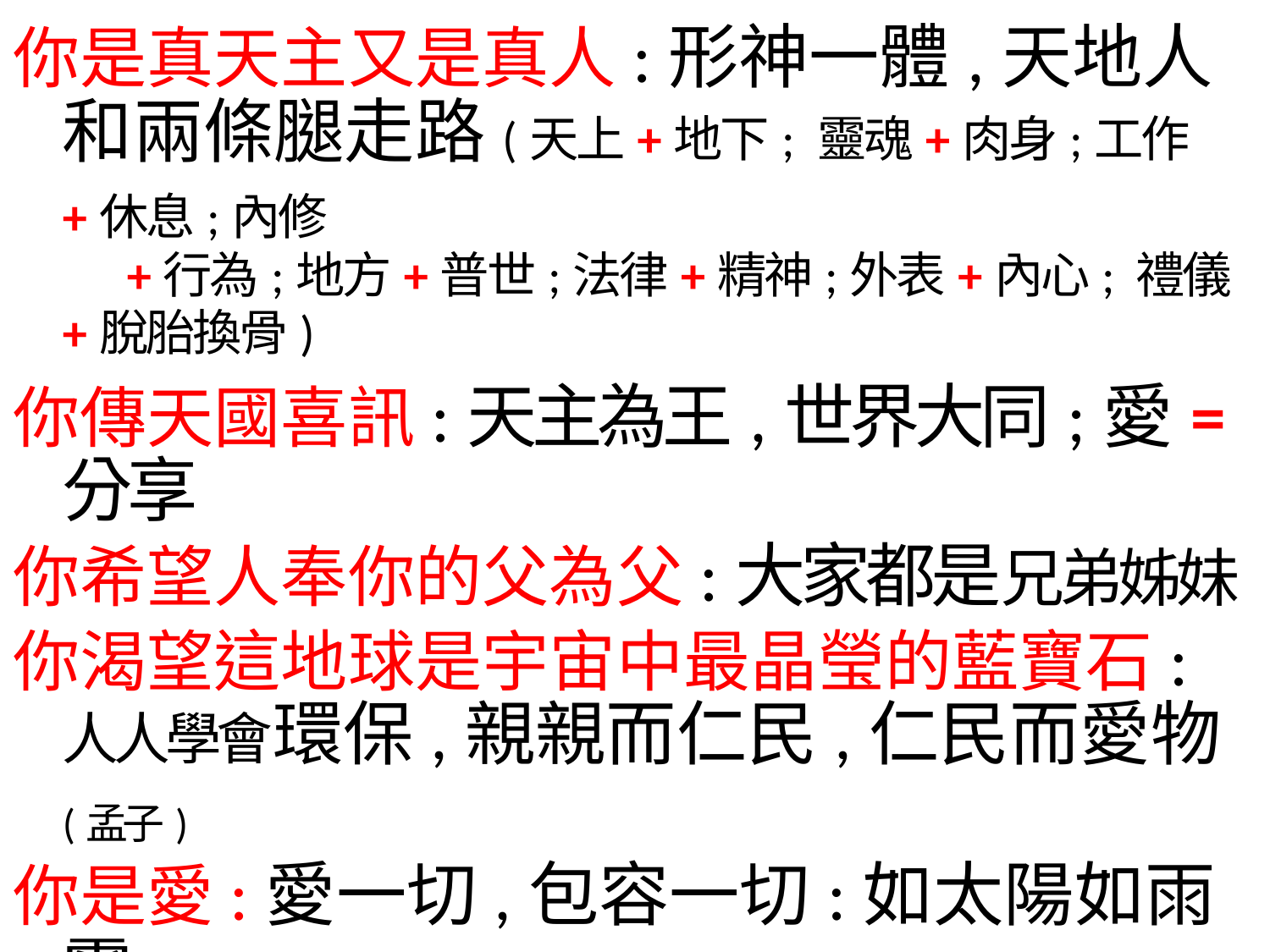

你是真天主又是真人:形神一體,天地人和兩條腿走路(天上+地下; 靈魂+肉身;工作+休息;內修
             +行為;地方+普世;法律+精神;外表+內心; 禮儀+脫胎換骨)
你傳天國喜訊:天主為王,世界大同;愛=分享
你希望人奉你的父為父:大家都是兄弟姊妹
你渴望這地球是宇宙中最晶瑩的藍寶石:
人人學會環保,親親而仁民,仁民而愛物(孟子)
你是愛:愛一切,包容一切:如太陽如雨露
你重建一切,讓一切按天主計劃重上正軌:
天行天道有常; 應之以亂則凶 (自作孽不可活)
你渴望人人成聖:和你心意相通,志同道合